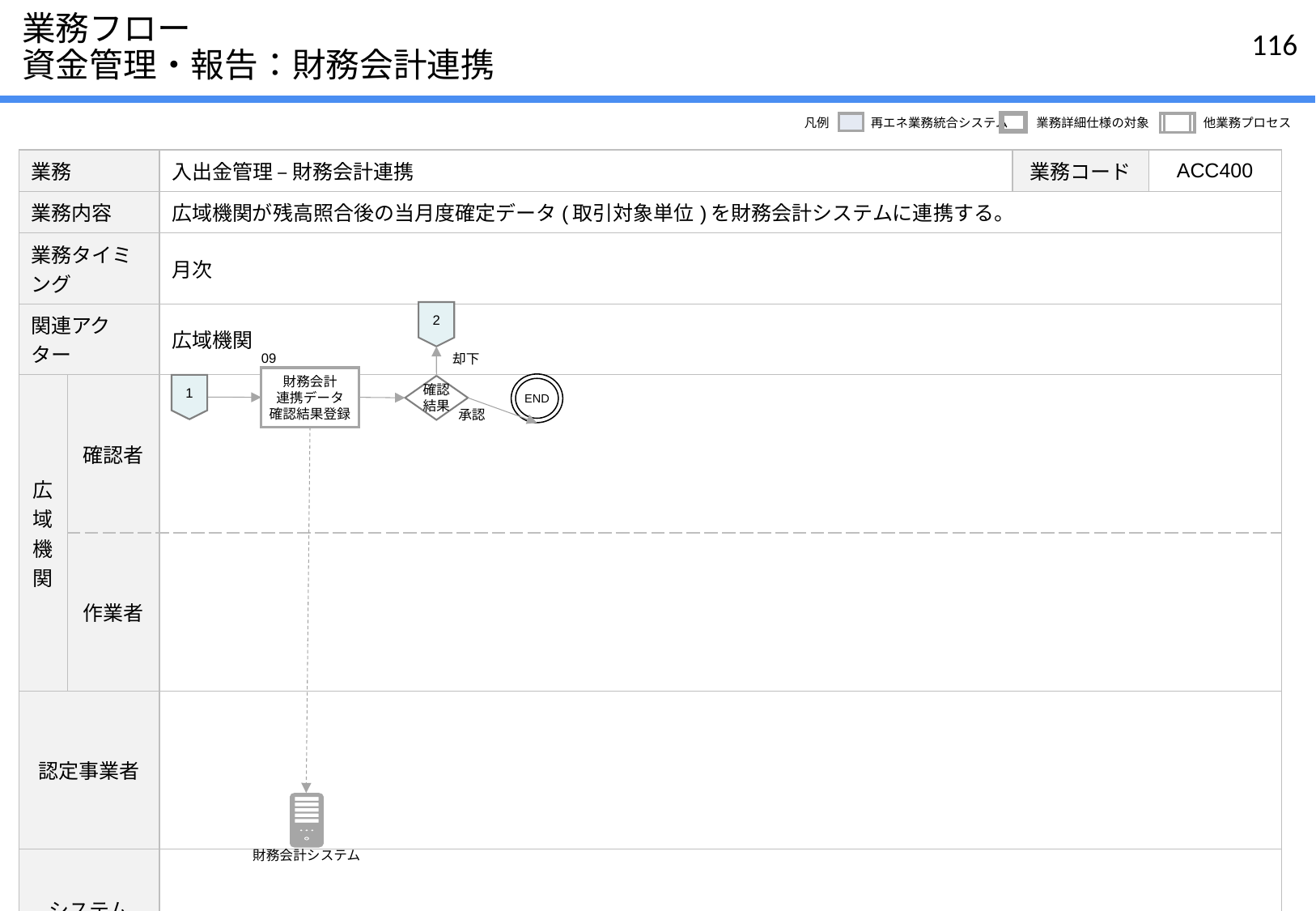

# 業務フロー 資金管理・報告：財務会計連携
凡例
再エネ業務統合システム
業務詳細仕様の対象
他業務プロセス

| 業務 |  | 入出金管理 – 財務会計連携 | 業務コード | ACC400 |
| --- | --- | --- | --- | --- |
| 業務内容 |  | 広域機関が残高照合後の当月度確定データ(取引対象単位)を財務会計システムに連携する。 |  |  |
| 業務タイミング |  | 月次 |  |  |
| 関連アクター |  | 広域機関 |  |  |
| 広域機関 | 確認者 |  |  |  |
|  | 作業者 |  |  |  |
| 認定事業者 |  |  |  |  |
| システム |  |  |  |  |
2
却下
09
財務会計
連携データ
確認結果登録
END
1
確認
結果
承認

財務会計システム